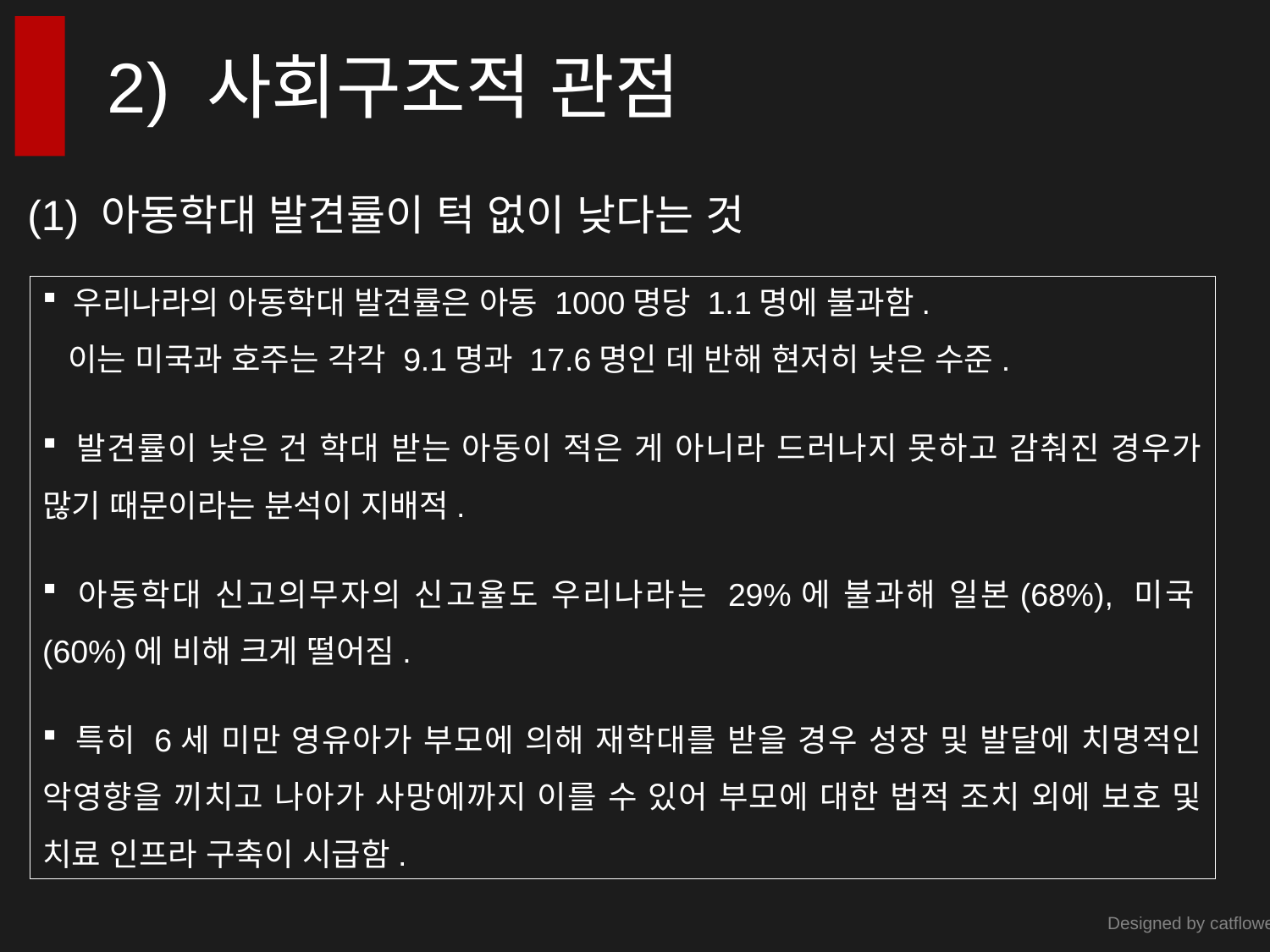

2) 사회구조적 관점
(1) 아동학대 발견률이 턱 없이 낮다는 것
 우리나라의 아동학대 발견률은 아동 1000명당 1.1명에 불과함.
  이는 미국과 호주는 각각 9.1명과 17.6명인 데 반해 현저히 낮은 수준.

 발견률이 낮은 건 학대 받는 아동이 적은 게 아니라 드러나지 못하고 감춰진 경우가 많기 때문이라는 분석이 지배적.

 아동학대 신고의무자의 신고율도 우리나라는 29%에 불과해 일본(68%), 미국(60%)에 비해 크게 떨어짐.

 특히 6세 미만 영유아가 부모에 의해 재학대를 받을 경우 성장 및 발달에 치명적인 악영향을 끼치고 나아가 사망에까지 이를 수 있어 부모에 대한 법적 조치 외에 보호 및 치료 인프라 구축이 시급함.
Designed by catflowerbox